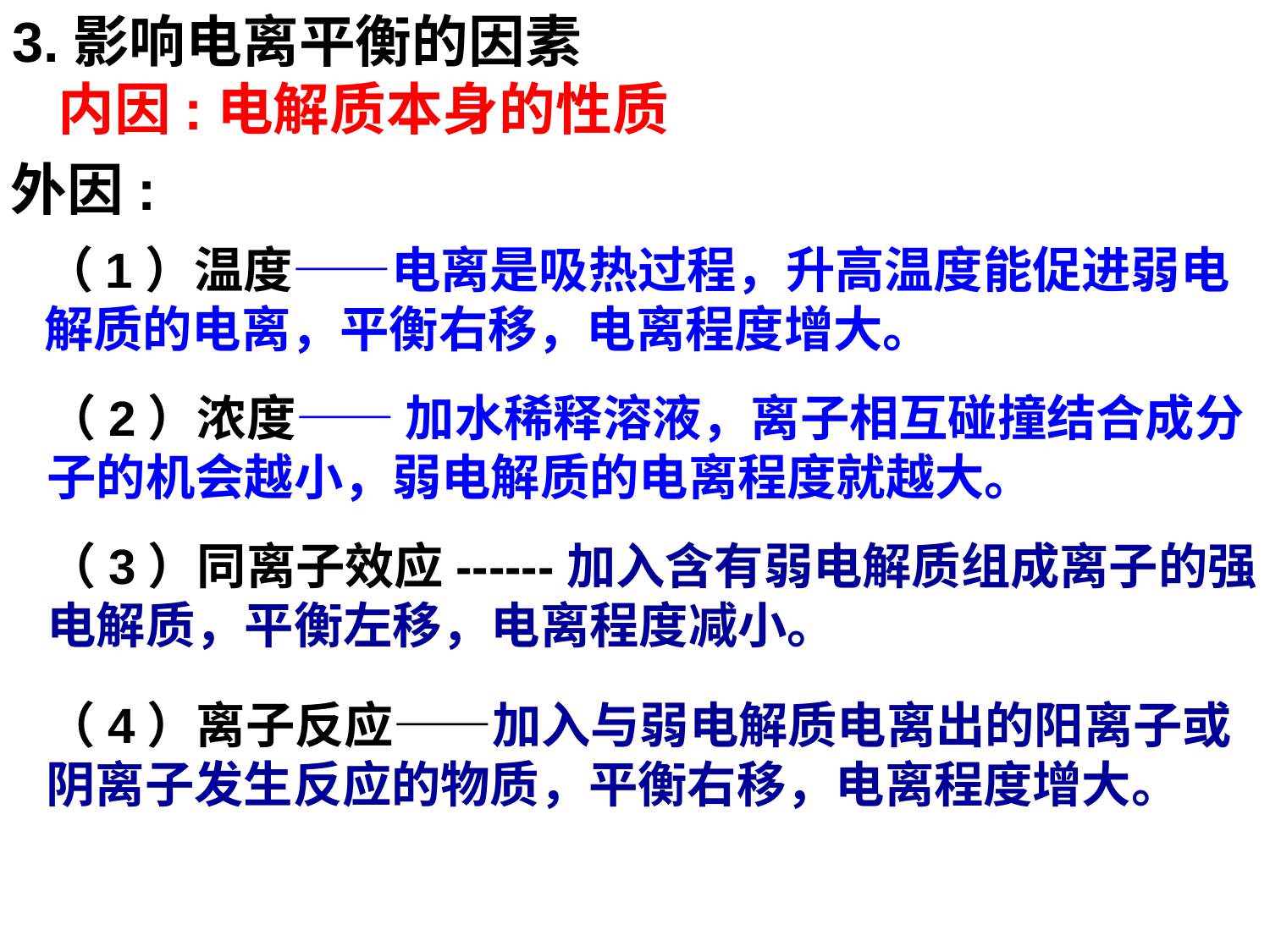

3.影响电离平衡的因素
   内因:电解质本身的性质
外因:
（1）温度——电离是吸热过程，升高温度能促进弱电解质的电离，平衡右移，电离程度增大。

（2）浓度—— 加水稀释溶液，离子相互碰撞结合成分子的机会越小，弱电解质的电离程度就越大。

（3）同离子效应------加入含有弱电解质组成离子的强电解质，平衡左移，电离程度减小。
（4）离子反应——加入与弱电解质电离出的阳离子或
阴离子发生反应的物质，平衡右移，电离程度增大。